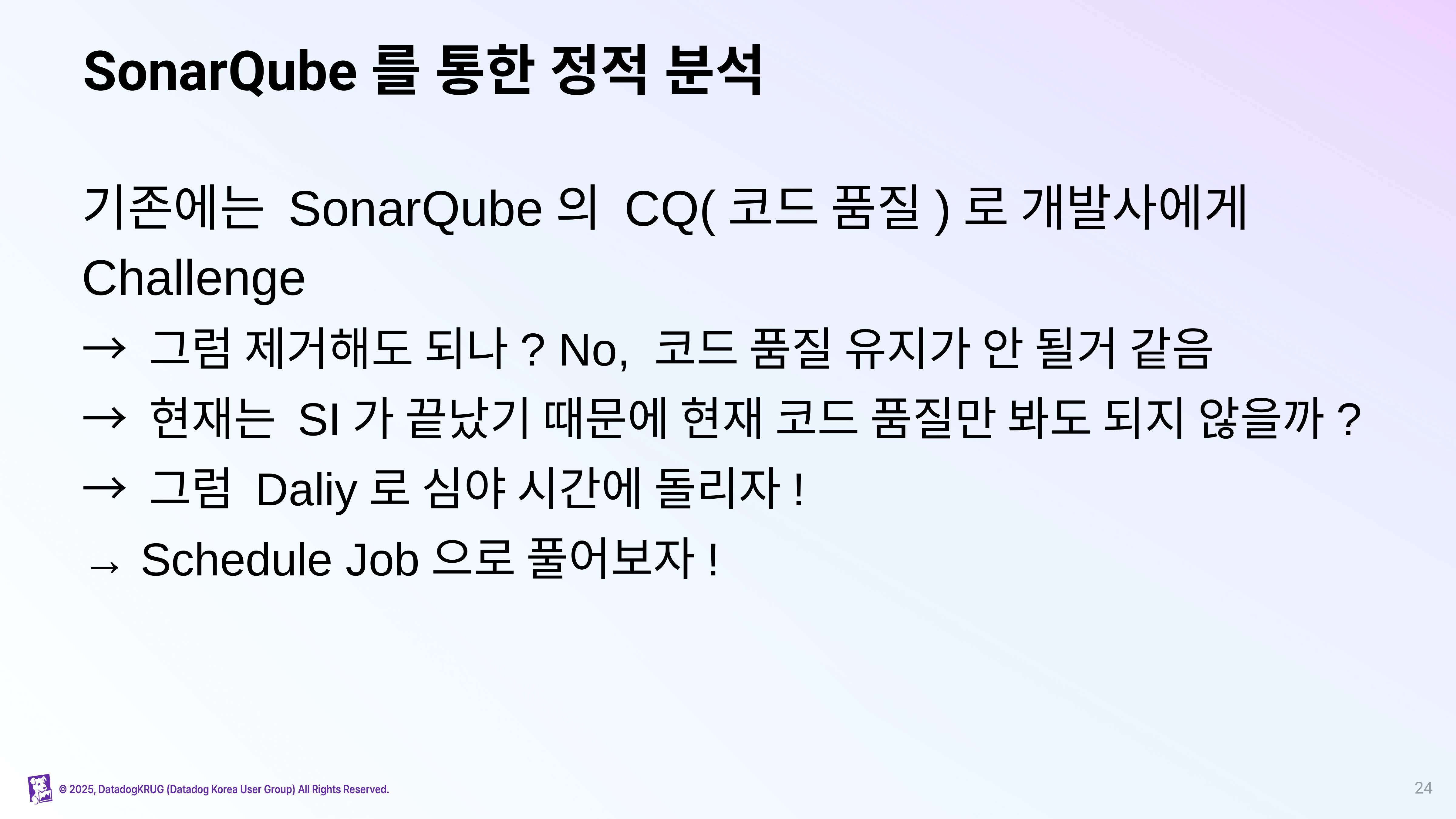

# SonarQube를 통한 정적 분석
기존에는 SonarQube의 CQ(코드 품질)로 개발사에게 Challenge
→ 그럼 제거해도 되나? No, 코드 품질 유지가 안 될거 같음
→ 현재는 SI가 끝났기 때문에 현재 코드 품질만 봐도 되지 않을까?
→ 그럼 Daliy로 심야 시간에 돌리자!
→ Schedule Job으로 풀어보자!

24